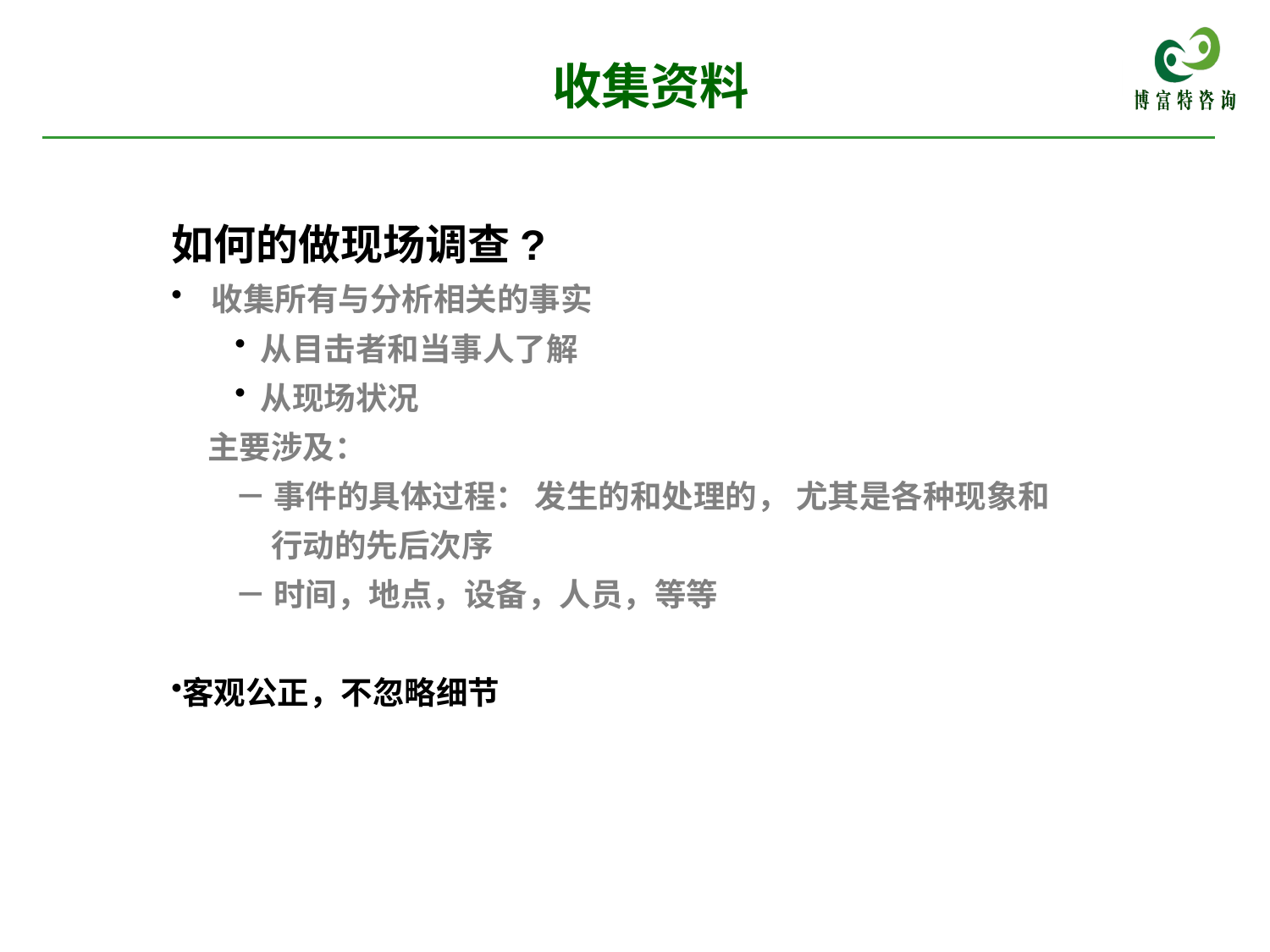

# 收集资料
如何的做现场调查?
   收集所有与分析相关的事实
 从目击者和当事人了解
 从现场状况
    主要涉及：
－ 事件的具体过程： 发生的和处理的， 尤其是各种现象和
    行动的先后次序
－ 时间，地点，设备，人员，等等

客观公正，不忽略细节

17